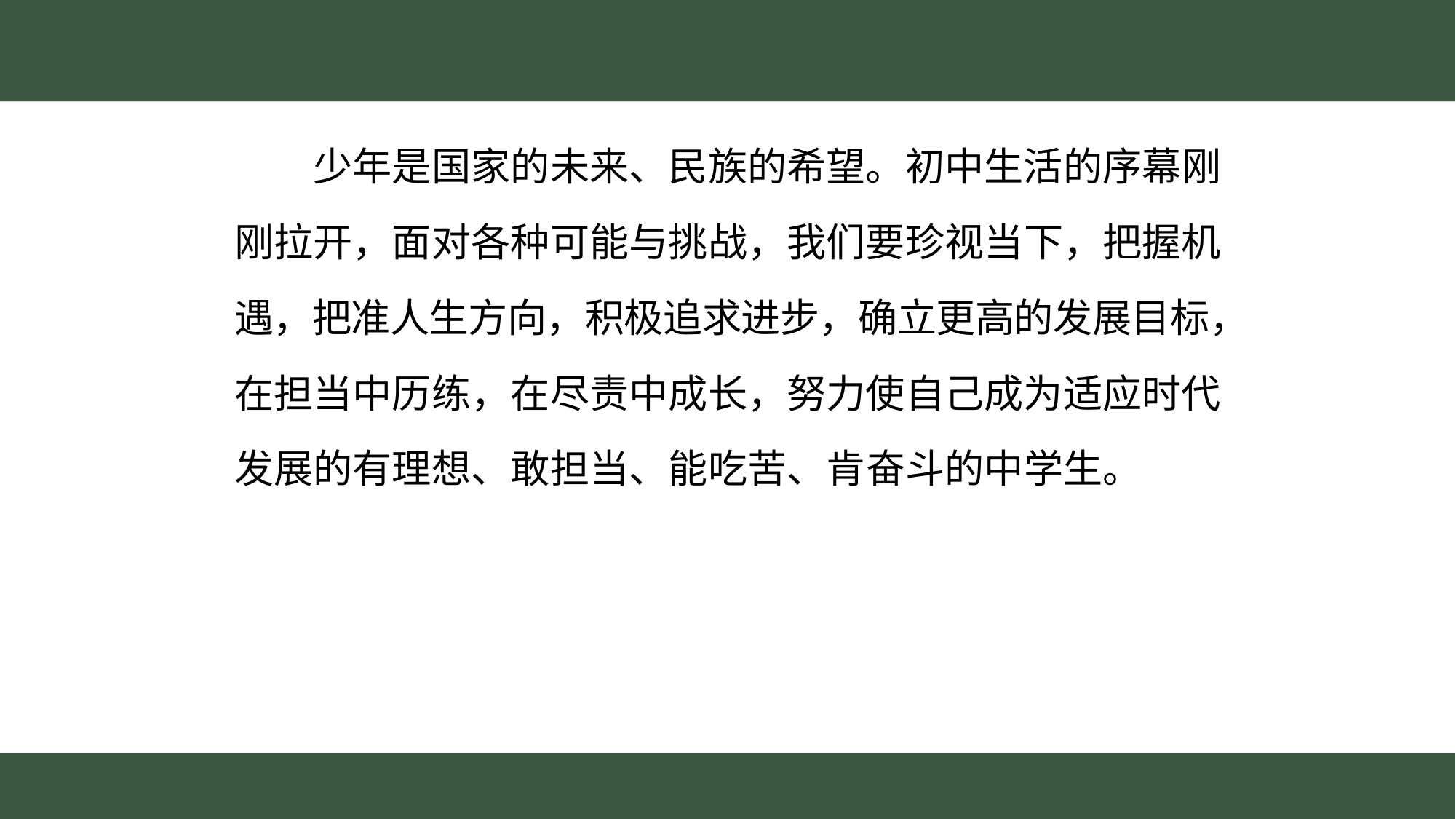

少年是国家的未来、民族的希望。初中生活的序幕刚
刚拉开，面对各种可能与挑战，我们要珍视当下，把握机
遇，把准人生方向，积极追求进步，确立更高的发展目标，
在担当中历练，在尽责中成长，努力使自己成为适应时代
发展的有理想、敢担当、能吃苦、肯奋斗的中学生。